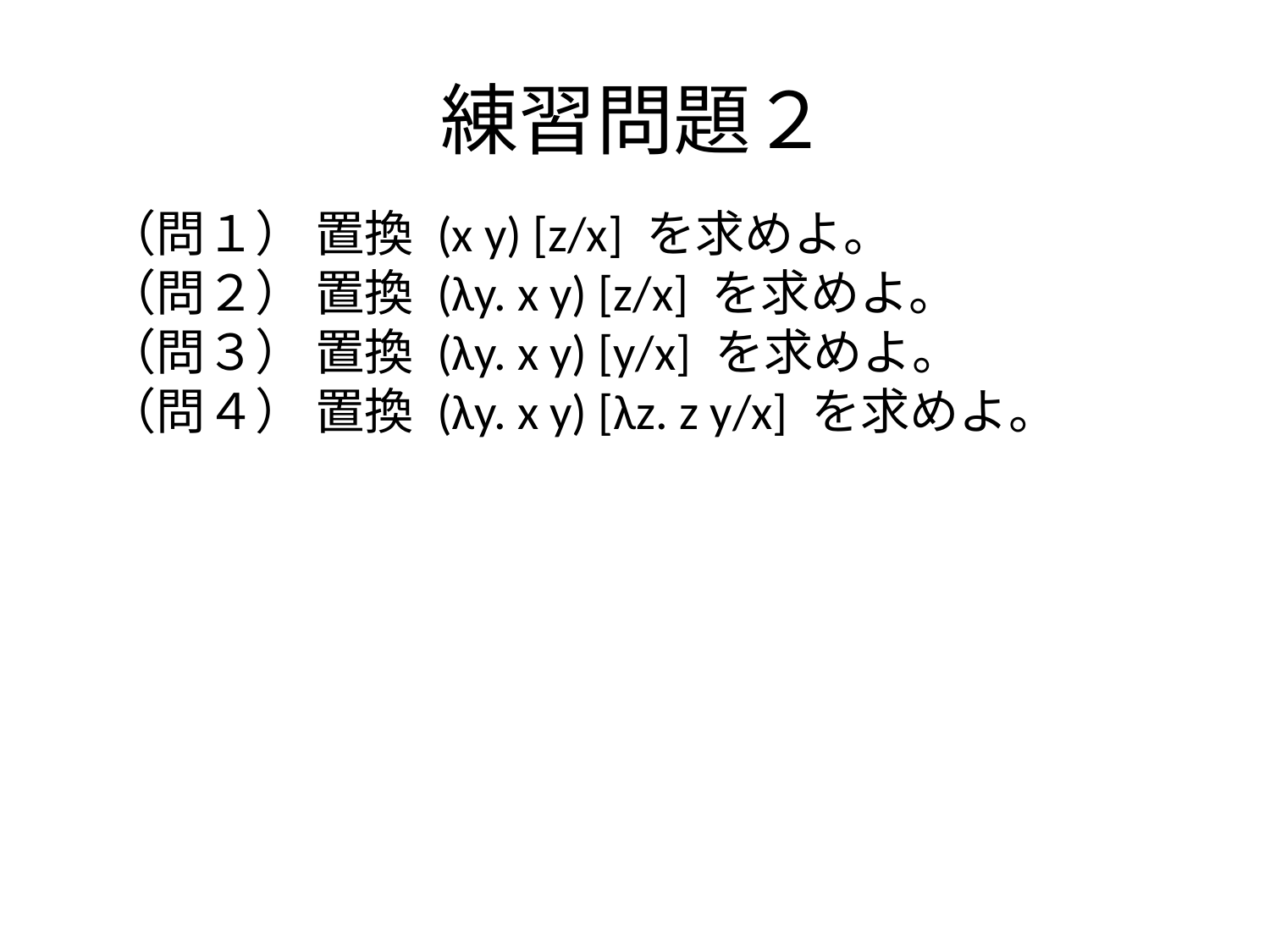

練習問題２
（問１） 置換 (x y) [z/x] を求めよ。
（問２） 置換 (λy. x y) [z/x] を求めよ。
（問３） 置換 (λy. x y) [y/x] を求めよ。
（問４） 置換 (λy. x y) [λz. z y/x] を求めよ。